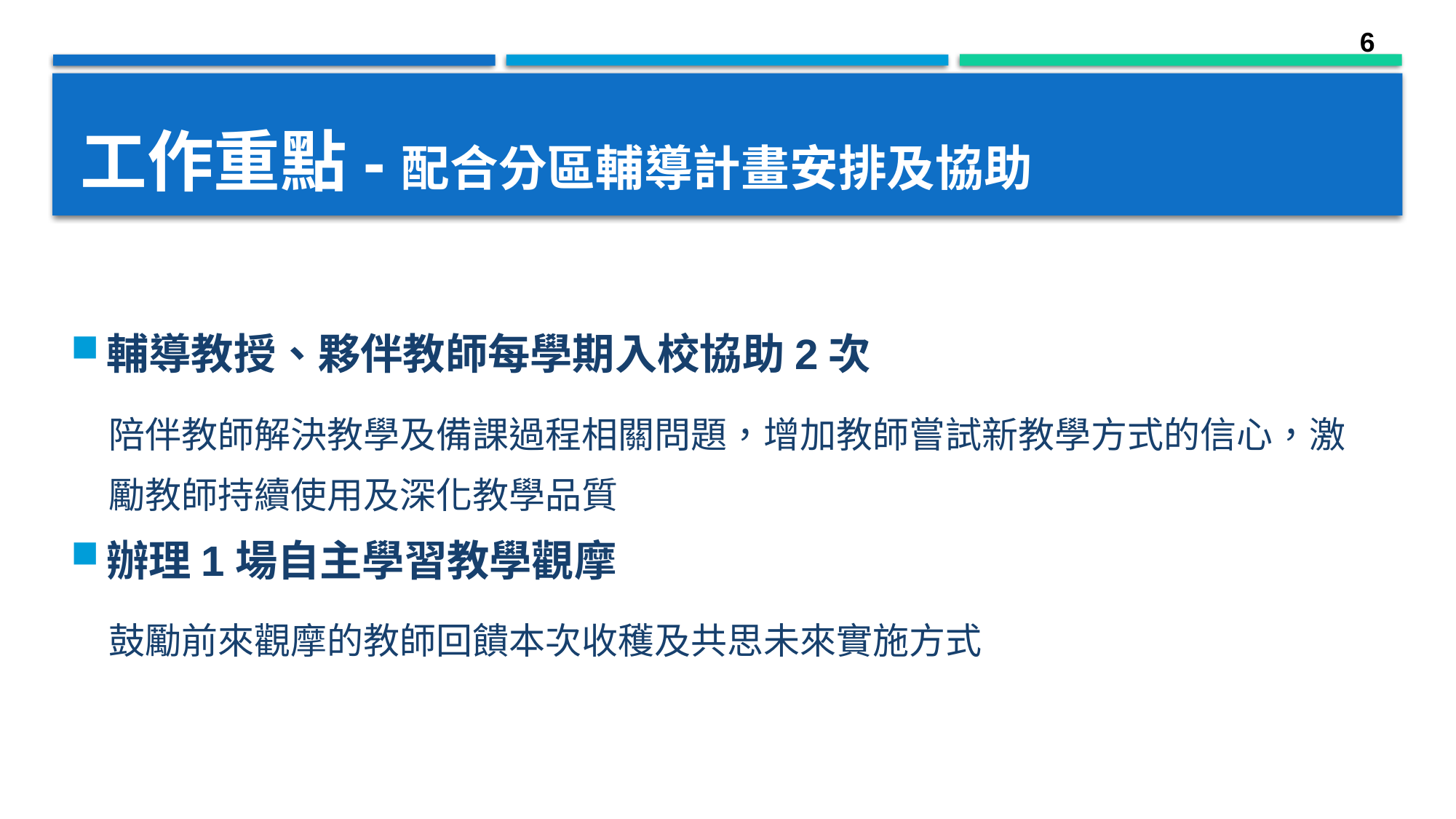

6
# 工作重點-配合分區輔導計畫安排及協助
輔導教授、夥伴教師每學期入校協助2次
陪伴教師解決教學及備課過程相關問題，增加教師嘗試新教學方式的信心，激勵教師持續使用及深化教學品質
辦理1場自主學習教學觀摩
鼓勵前來觀摩的教師回饋本次收穫及共思未來實施方式